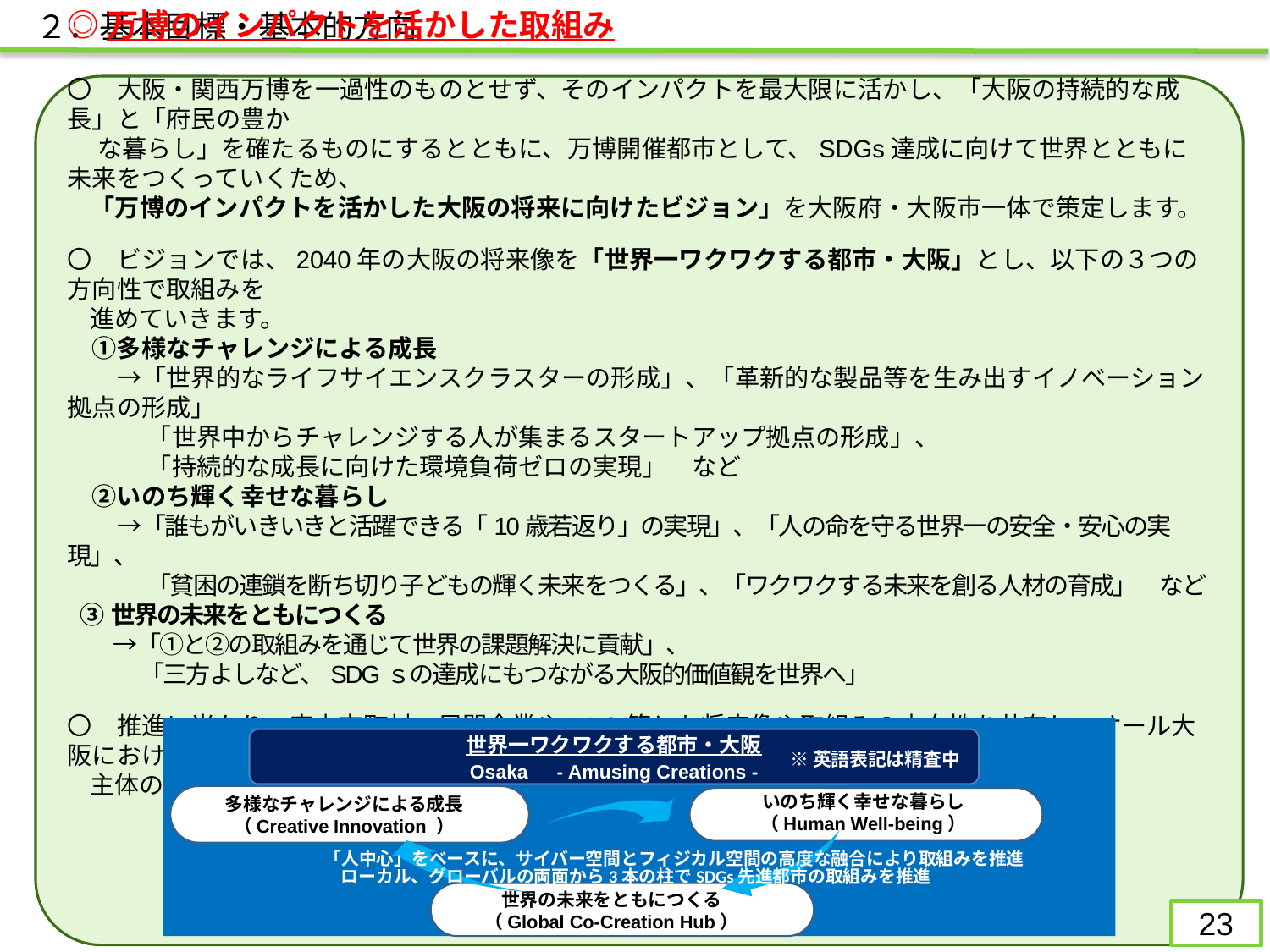

２．基本目標・基本的方向
◎万博のインパクトを活かした取組み

〇　大阪・関西万博を一過性のものとせず、そのインパクトを最大限に活かし、「大阪の持続的な成長」と「府民の豊か
　 な暮らし」を確たるものにするとともに、万博開催都市として、SDGs達成に向けて世界とともに未来をつくっていくため、
   「万博のインパクトを活かした大阪の将来に向けたビジョン」を大阪府・大阪市一体で策定します。

〇　ビジョンでは、2040年の大阪の将来像を「世界一ワクワクする都市・大阪」とし、以下の３つの方向性で取組みを
   進めていきます。
　①多様なチャレンジによる成長
　　→「世界的なライフサイエンスクラスターの形成」、「革新的な製品等を生み出すイノベーション拠点の形成」
　　　 「世界中からチャレンジする人が集まるスタートアップ拠点の形成」、
　　　 「持続的な成長に向けた環境負荷ゼロの実現」　など
　②いのち輝く幸せな暮らし
　　→「誰もがいきいきと活躍できる「10歳若返り」の実現」、「人の命を守る世界一の安全・安心の実現」、
　　　 「貧困の連鎖を断ち切り子どもの輝く未来をつくる」、「ワクワクする未来を創る人材の育成」　など
   ③世界の未来をともにつくる
　　→「①と②の取組みを通じて世界の課題解決に貢献」、
　　　 「三方よしなど、SDGｓの達成にもつながる大阪的価値観を世界へ」

〇　推進に当たり、府内市町村、民間企業やNPO等とも将来像や取組みの方向性を共有し、オール大阪における各
   主体の取組みを促進していきます。

世界一ワクワクする都市・大阪
Osaka　- Amusing Creations -
※英語表記は精査中
いのち輝く幸せな暮らし
（Human Well-being）

多様なチャレンジによる成長
（Creative Innovation ）

「人中心」をベースに、サイバー空間とフィジカル空間の高度な融合により取組みを推進
ローカル、グローバルの両面から3本の柱でSDGs先進都市の取組みを推進
世界の未来をともにつくる
（Global Co-Creation Hub）

23